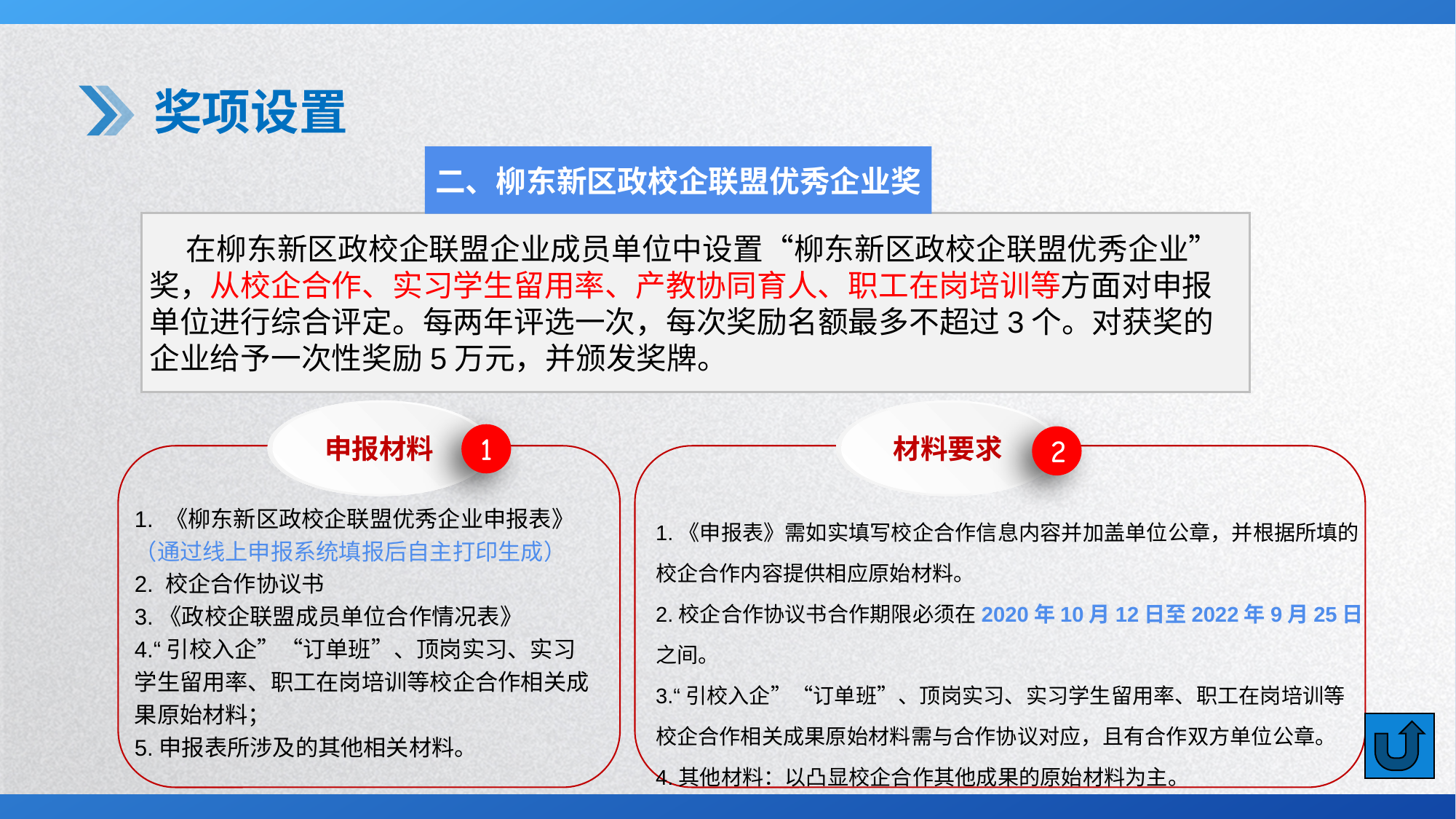

奖项设置

二、柳东新区政校企联盟优秀企业奖
      在柳东新区政校企联盟企业成员单位中设置“柳东新区政校企联盟优秀企业”奖，从校企合作、实习学生留用率、产教协同育人、职工在岗培训等方面对申报单位进行综合评定。每两年评选一次，每次奖励名额最多不超过3个。对获奖的企业给予一次性奖励5万元，并颁发奖牌。
输入您的标题

1
2
申报材料
材料要求

1. 《柳东新区政校企联盟优秀企业申报表》（通过线上申报系统填报后自主打印生成）
2. 校企合作协议书
3.《政校企联盟成员单位合作情况表》
4.“引校入企”“订单班”、顶岗实习、实习学生留用率、职工在岗培训等校企合作相关成果原始材料；
5.申报表所涉及的其他相关材料。
1.《申报表》需如实填写校企合作信息内容并加盖单位公章，并根据所填的校企合作内容提供相应原始材料。
2.校企合作协议书合作期限必须在2020年10月12日至2022年9月25日之间。
3.“引校入企”“订单班”、顶岗实习、实习学生留用率、职工在岗培训等校企合作相关成果原始材料需与合作协议对应，且有合作双方单位公章。
4.其他材料：以凸显校企合作其他成果的原始材料为主。